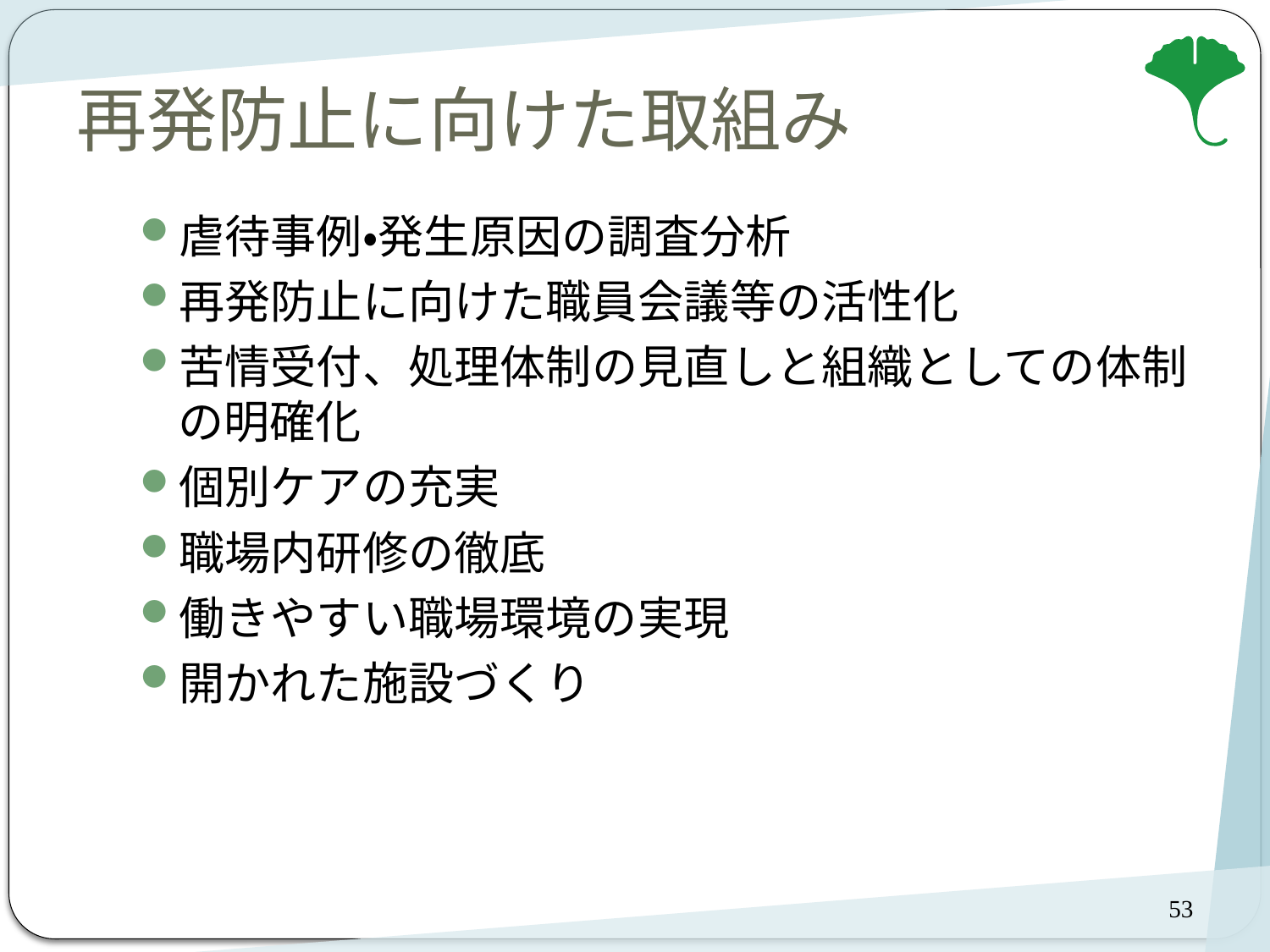

# 再発防止に向けた取組み
虐待事例・発生原因の調査分析
再発防止に向けた職員会議等の活性化
苦情受付、処理体制の見直しと組織としての体制の明確化
個別ケアの充実
職場内研修の徹底
働きやすい職場環境の実現
開かれた施設づくり
53